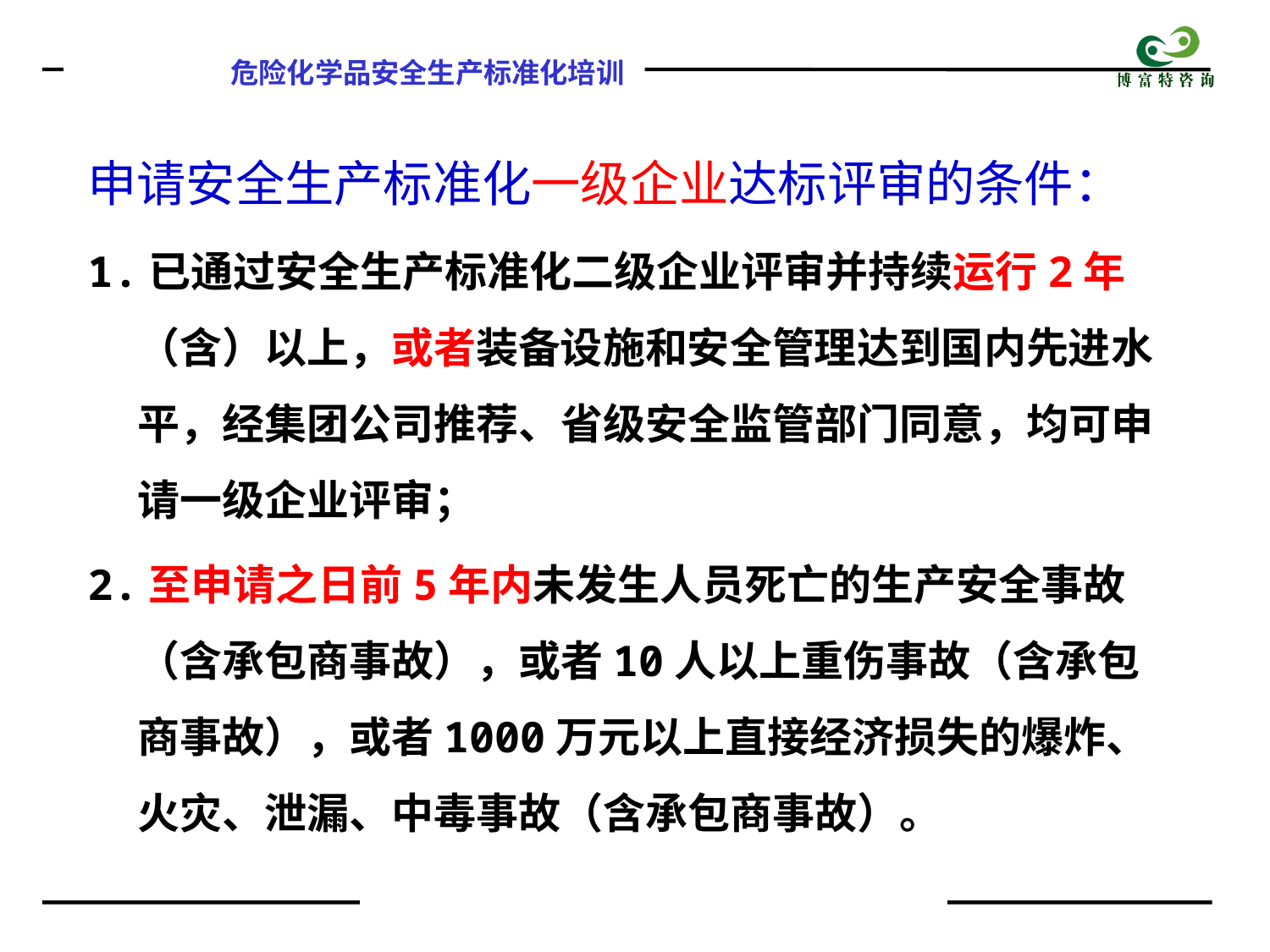

申请安全生产标准化一级企业达标评审的条件：
1.已通过安全生产标准化二级企业评审并持续运行2年（含）以上，或者装备设施和安全管理达到国内先进水平，经集团公司推荐、省级安全监管部门同意，均可申请一级企业评审；
2.至申请之日前5年内未发生人员死亡的生产安全事故（含承包商事故），或者10人以上重伤事故（含承包商事故），或者1000万元以上直接经济损失的爆炸、火灾、泄漏、中毒事故（含承包商事故）。